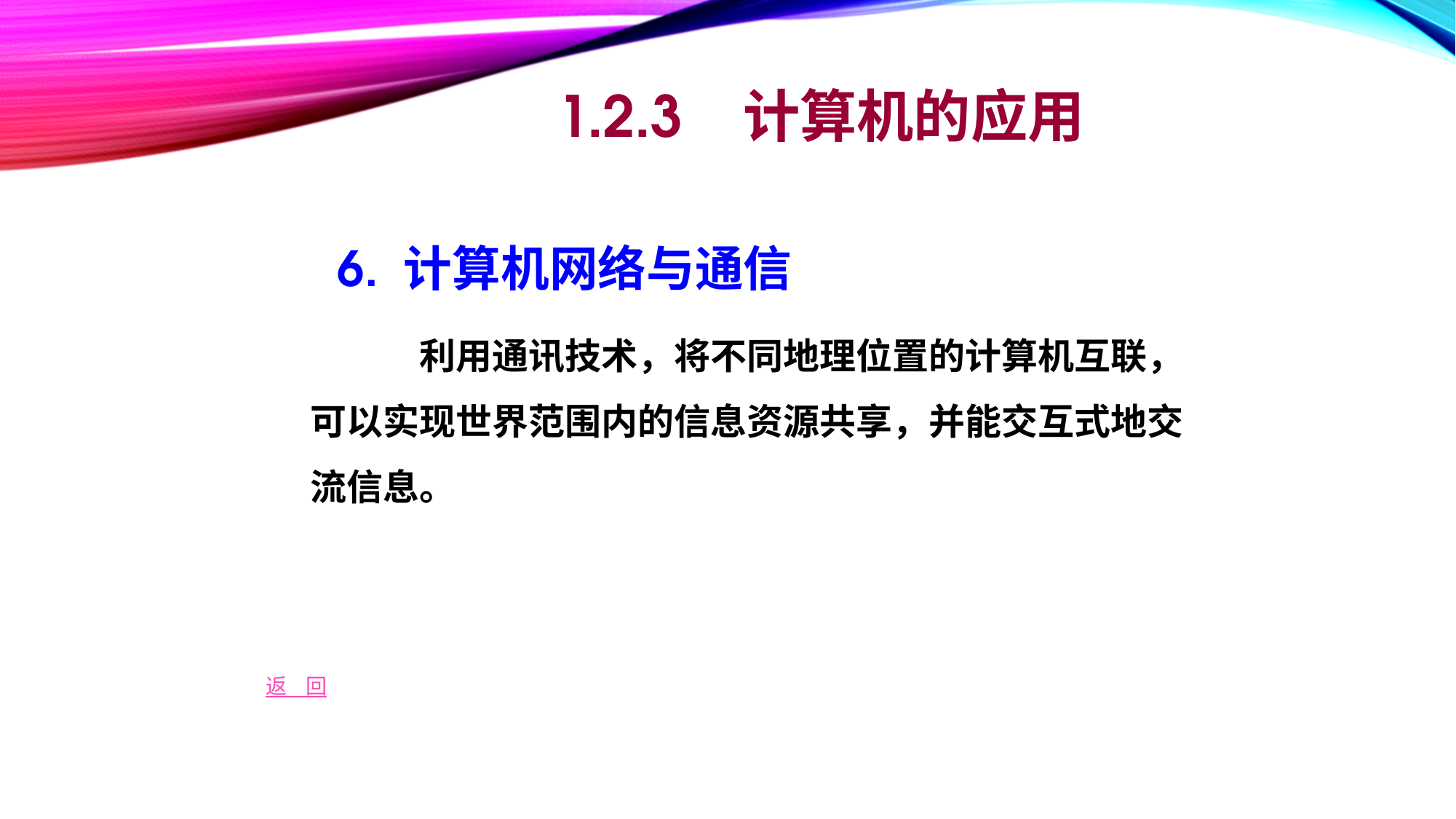

# 1.2.3   计算机的应用
    6. 计算机网络与通信
		利用通讯技术，将不同地理位置的计算机互联，可以实现世界范围内的信息资源共享，并能交互式地交流信息。
返    回